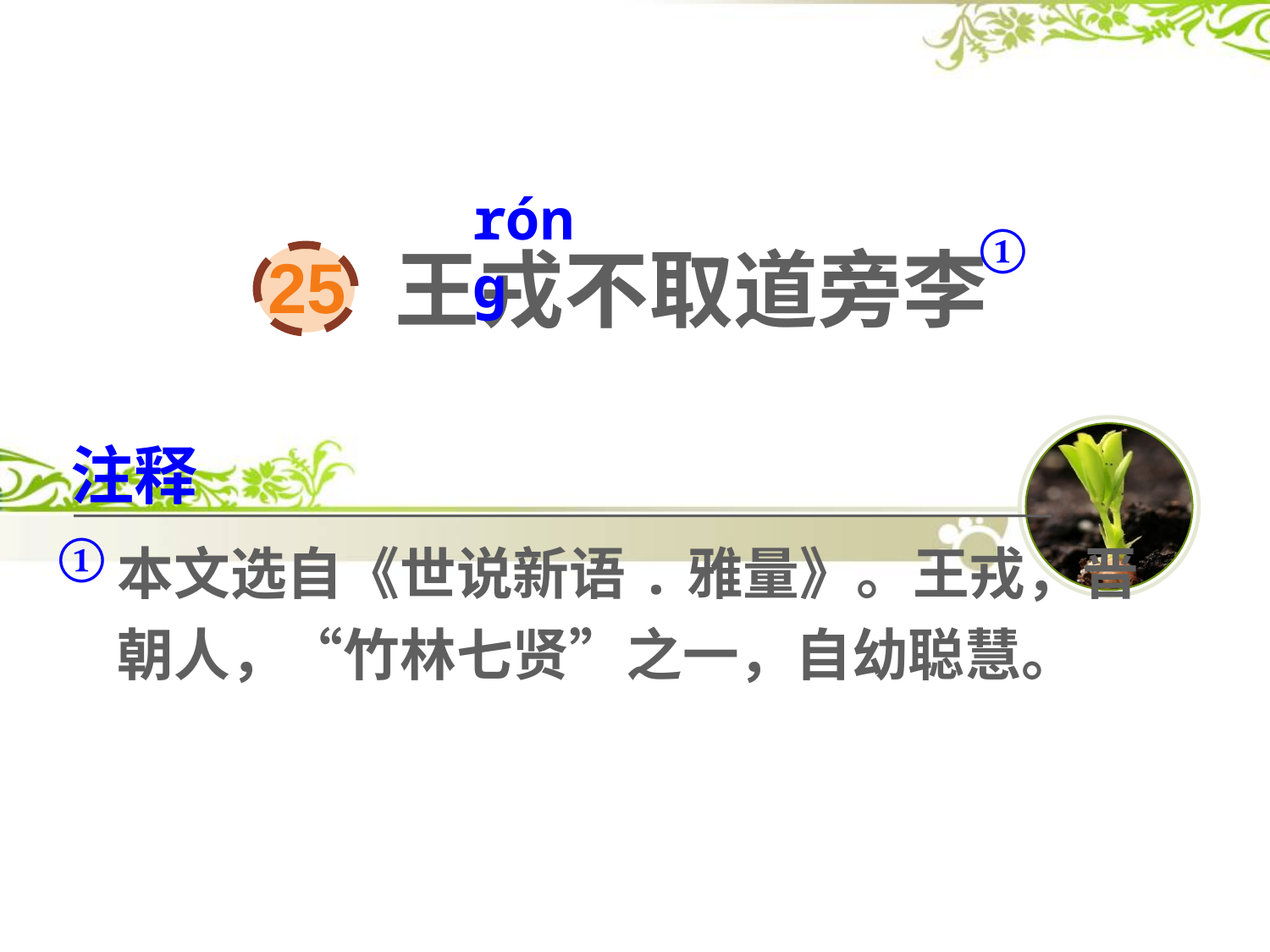

rónɡ

①
王戎不取道旁李

25
注释

①
本文选自《世说新语.雅量》。王戎，晋朝人，“竹林七贤”之一，自幼聪慧。